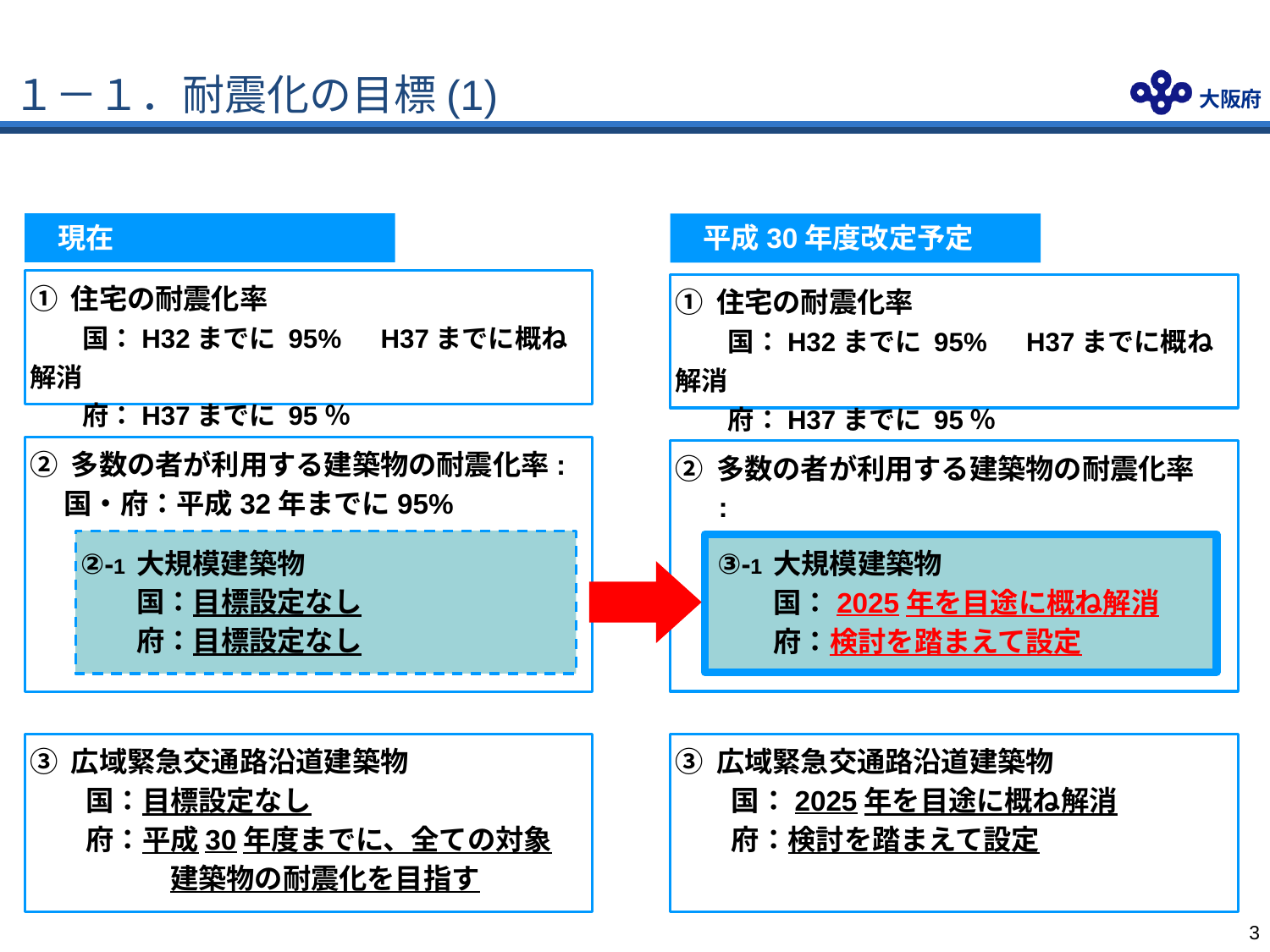

# １－１．耐震化の目標(1)
　現在
　平成30年度改定予定
① 住宅の耐震化率
　　国：H32までに 95%　H37までに概ね解消
　　府：H37までに 95％
① 住宅の耐震化率
　　国：H32までに 95%　H37までに概ね解消
　　府：H37までに 95％
② 多数の者が利用する建築物の耐震化率:
　 国・府：平成32年までに95%
② 多数の者が利用する建築物の耐震化率 :
　 国・府：平成32年までに95%
②-1 大規模建築物
　　国：目標設定なし
　　府：目標設定なし

③-1 大規模建築物
　　国：2025年を目途に概ね解消
　　府：検討を踏まえて設定

③ 広域緊急交通路沿道建築物
　　国：目標設定なし
　　府：平成30年度までに、全ての対象
　　　　　建築物の耐震化を目指す
③ 広域緊急交通路沿道建築物
　　国：2025年を目途に概ね解消
　　府：検討を踏まえて設定
3